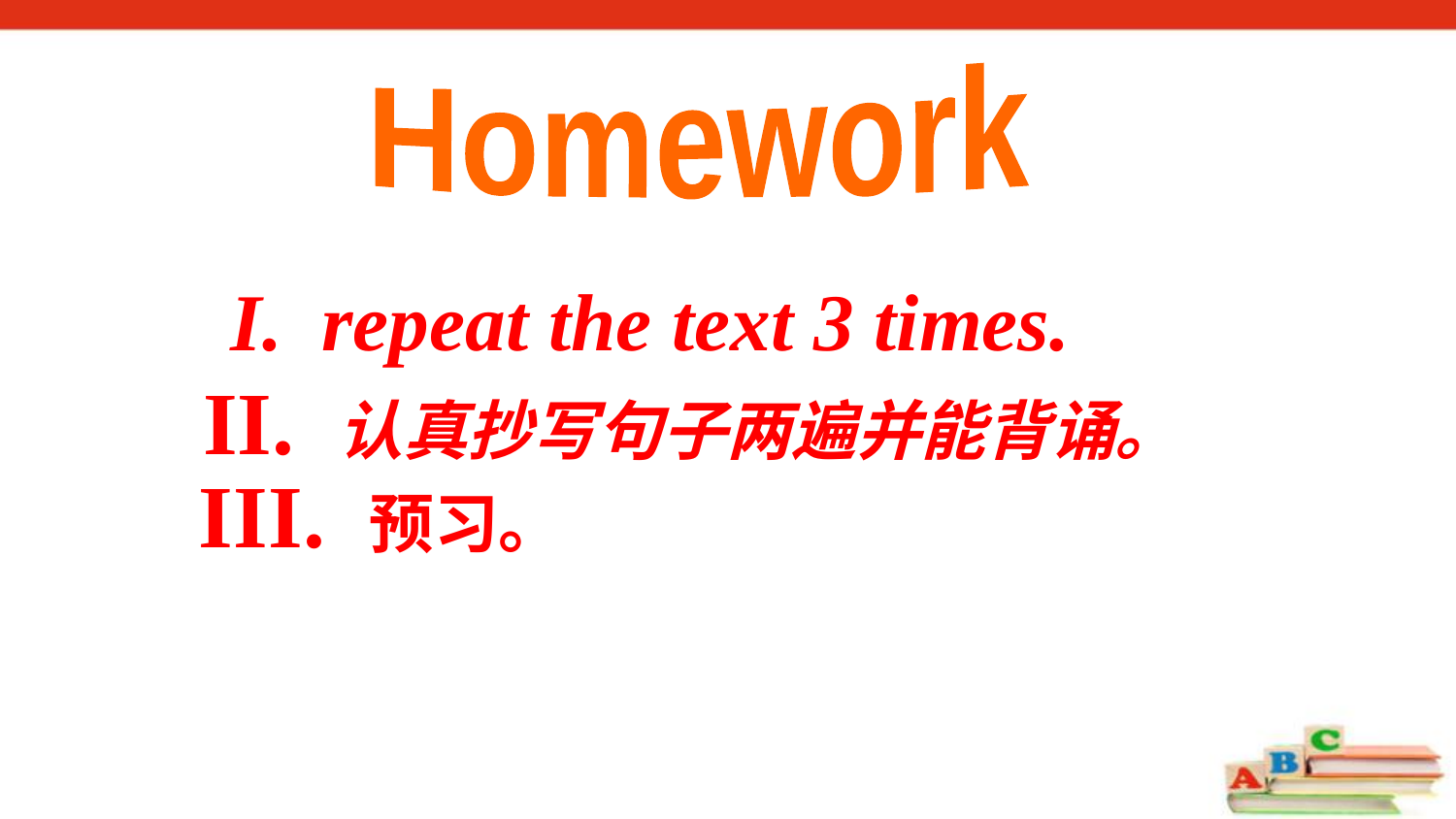

Homework
repeat the text 3 times.
II. 认真抄写句子两遍并能背诵。
III. 预习。